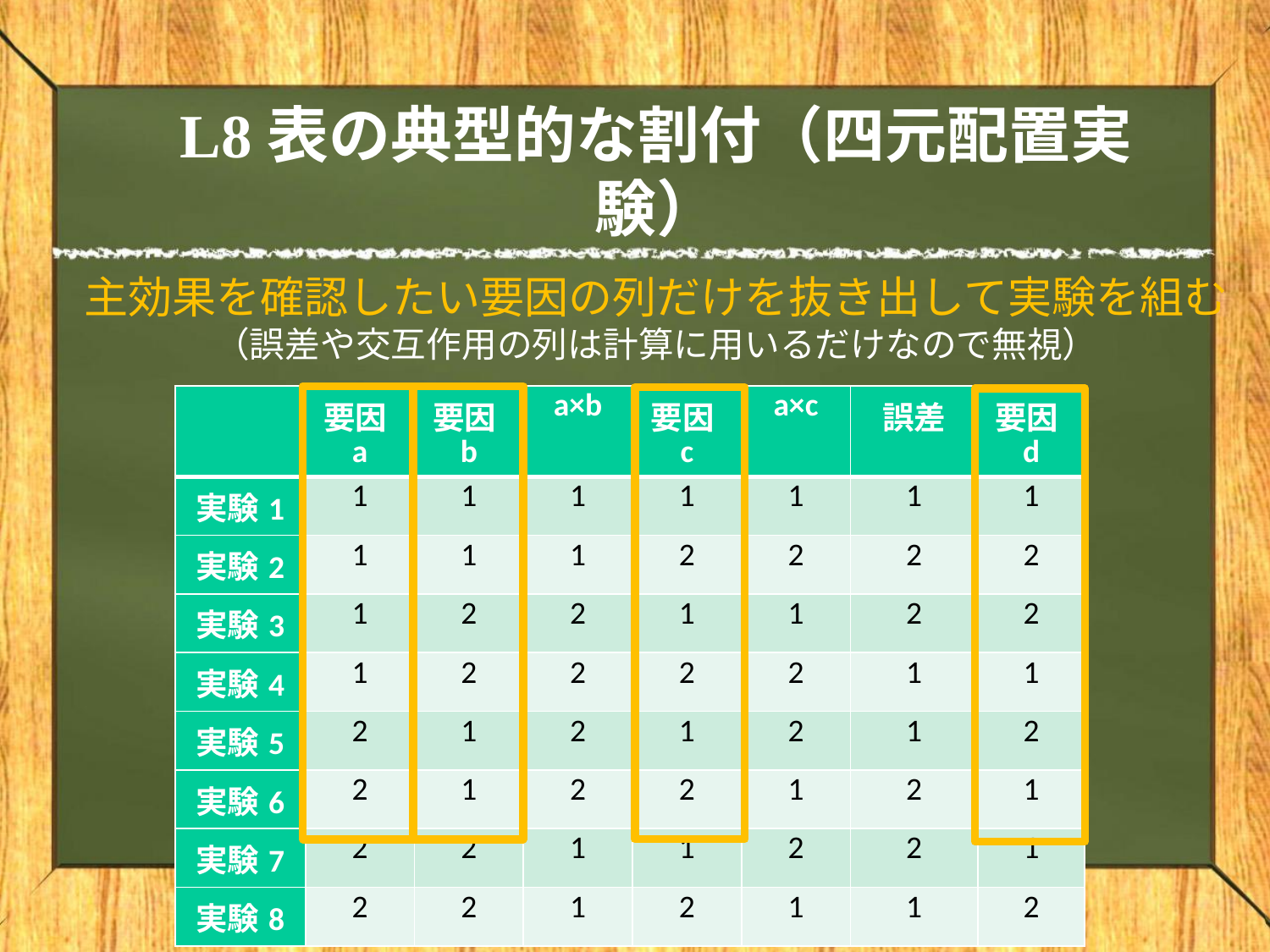

# L8表の典型的な割付（四元配置実験）
主効果を確認したい要因の列だけを抜き出して実験を組む
（誤差や交互作用の列は計算に用いるだけなので無視）
|  | 要因a | 要因b | a×b | 要因c | a×c | 誤差 | 要因d |
| --- | --- | --- | --- | --- | --- | --- | --- |
| 実験1 | 1 | 1 | 1 | 1 | 1 | 1 | 1 |
| 実験2 | 1 | 1 | 1 | 2 | 2 | 2 | 2 |
| 実験3 | 1 | 2 | 2 | 1 | 1 | 2 | 2 |
| 実験4 | 1 | 2 | 2 | 2 | 2 | 1 | 1 |
| 実験5 | 2 | 1 | 2 | 1 | 2 | 1 | 2 |
| 実験6 | 2 | 1 | 2 | 2 | 1 | 2 | 1 |
| 実験7 | 2 | 2 | 1 | 1 | 2 | 2 | 1 |
| 実験8 | 2 | 2 | 1 | 2 | 1 | 1 | 2 |